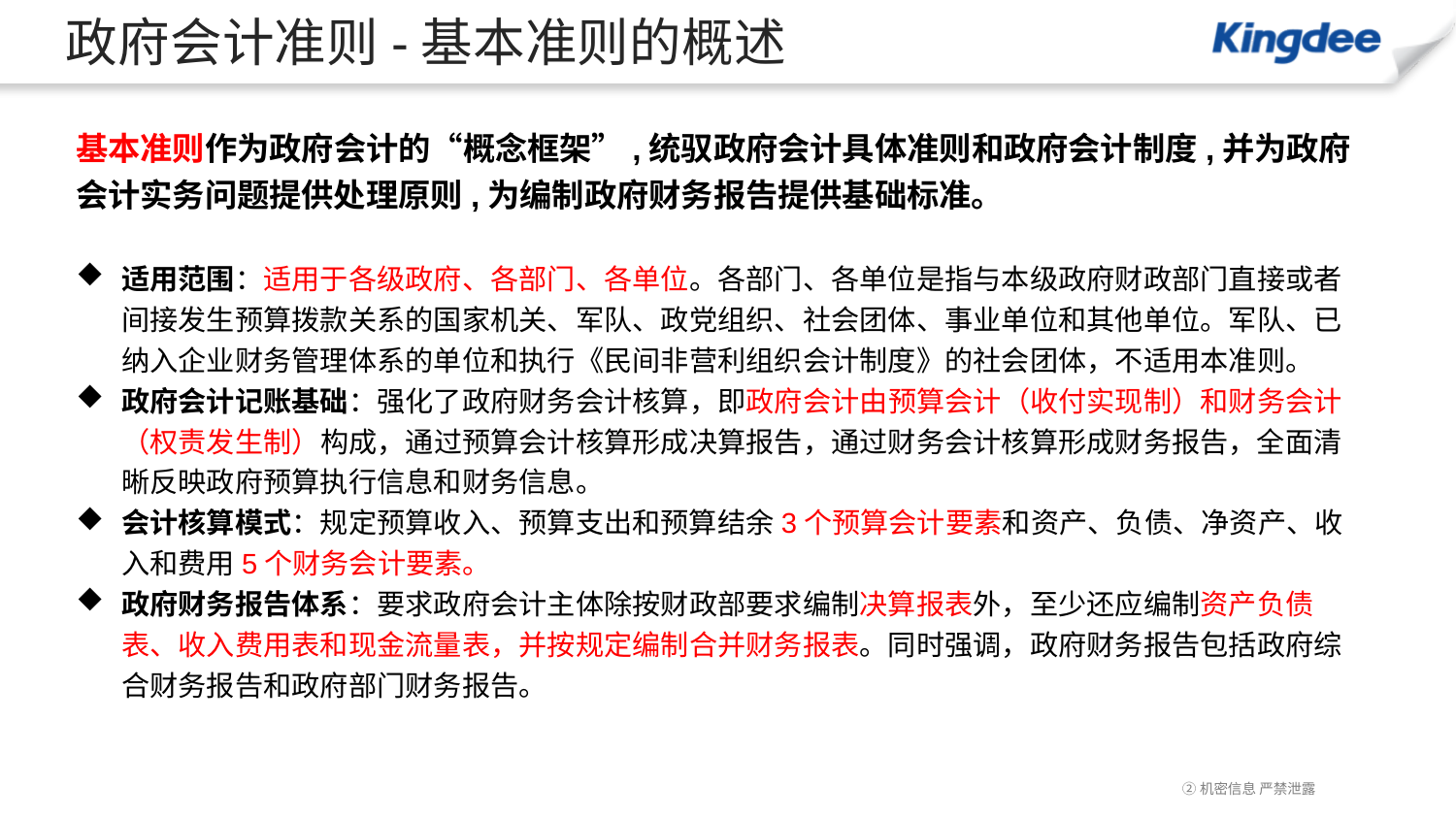

# 政府会计准则-基本准则的概述
基本准则作为政府会计的“概念框架”,统驭政府会计具体准则和政府会计制度,并为政府会计实务问题提供处理原则,为编制政府财务报告提供基础标准。

适用范围：适用于各级政府、各部门、各单位。各部门、各单位是指与本级政府财政部门直接或者间接发生预算拨款关系的国家机关、军队、政党组织、社会团体、事业单位和其他单位。军队、已纳入企业财务管理体系的单位和执行《民间非营利组织会计制度》的社会团体，不适用本准则。
政府会计记账基础：强化了政府财务会计核算，即政府会计由预算会计（收付实现制）和财务会计（权责发生制）构成，通过预算会计核算形成决算报告，通过财务会计核算形成财务报告，全面清晰反映政府预算执行信息和财务信息。
会计核算模式：规定预算收入、预算支出和预算结余3个预算会计要素和资产、负债、净资产、收入和费用5个财务会计要素。
政府财务报告体系：要求政府会计主体除按财政部要求编制决算报表外，至少还应编制资产负债表、收入费用表和现金流量表，并按规定编制合并财务报表。同时强调，政府财务报告包括政府综合财务报告和政府部门财务报告。